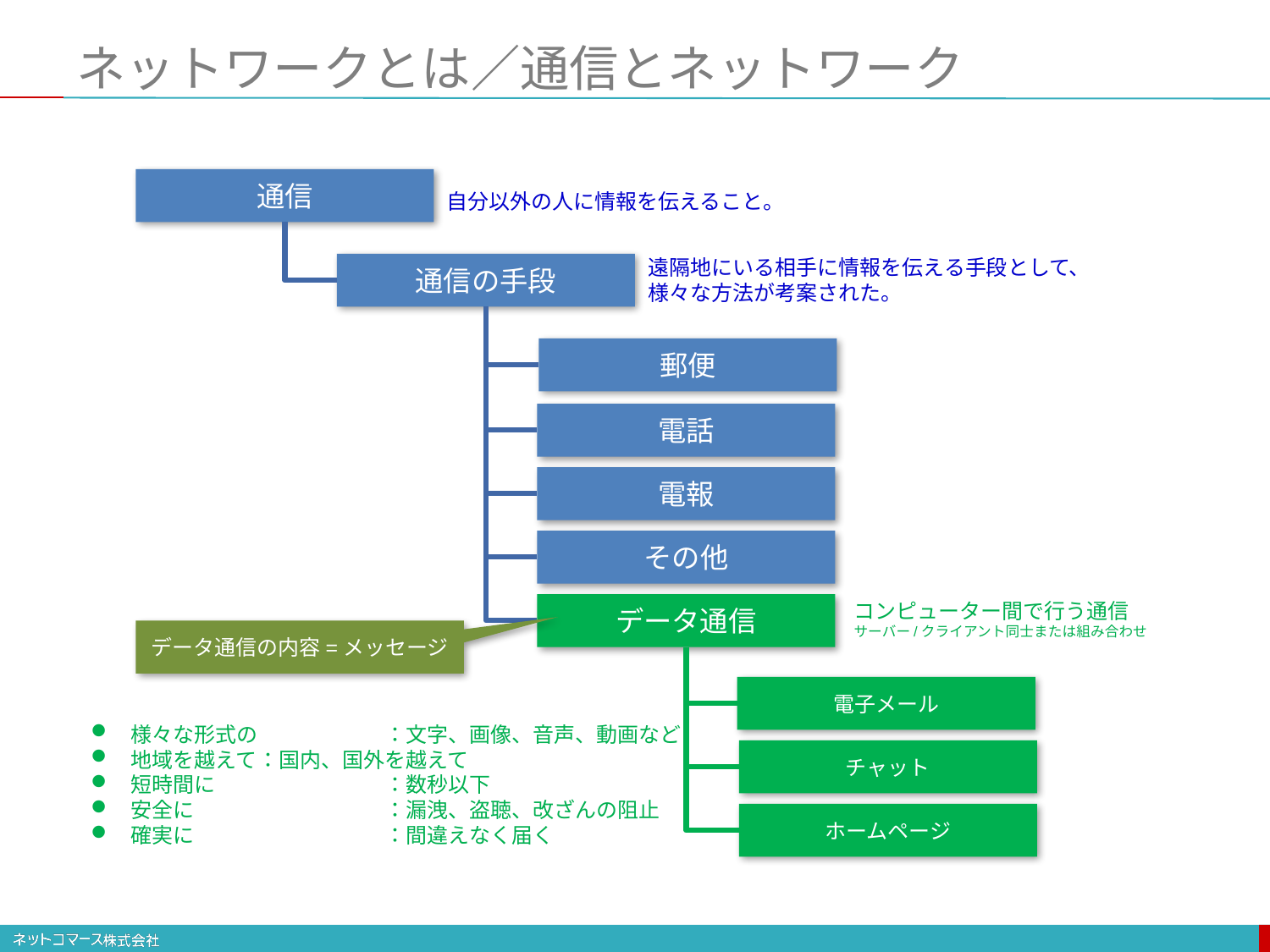

# ネットワークとは／通信とネットワーク
通信
自分以外の人に情報を伝えること。
遠隔地にいる相手に情報を伝える手段として、
様々な方法が考案された。
通信の手段
郵便
電話
電報
その他
コンピューター間で行う通信
サーバー/クライアント同士または組み合わせ
データ通信
データ通信の内容=メッセージ
電子メール
様々な形式の	：文字、画像、音声、動画など
地域を越えて	：国内、国外を越えて
短時間に		：数秒以下
安全に		：漏洩、盗聴、改ざんの阻止
確実に		：間違えなく届く
チャット
ホームページ